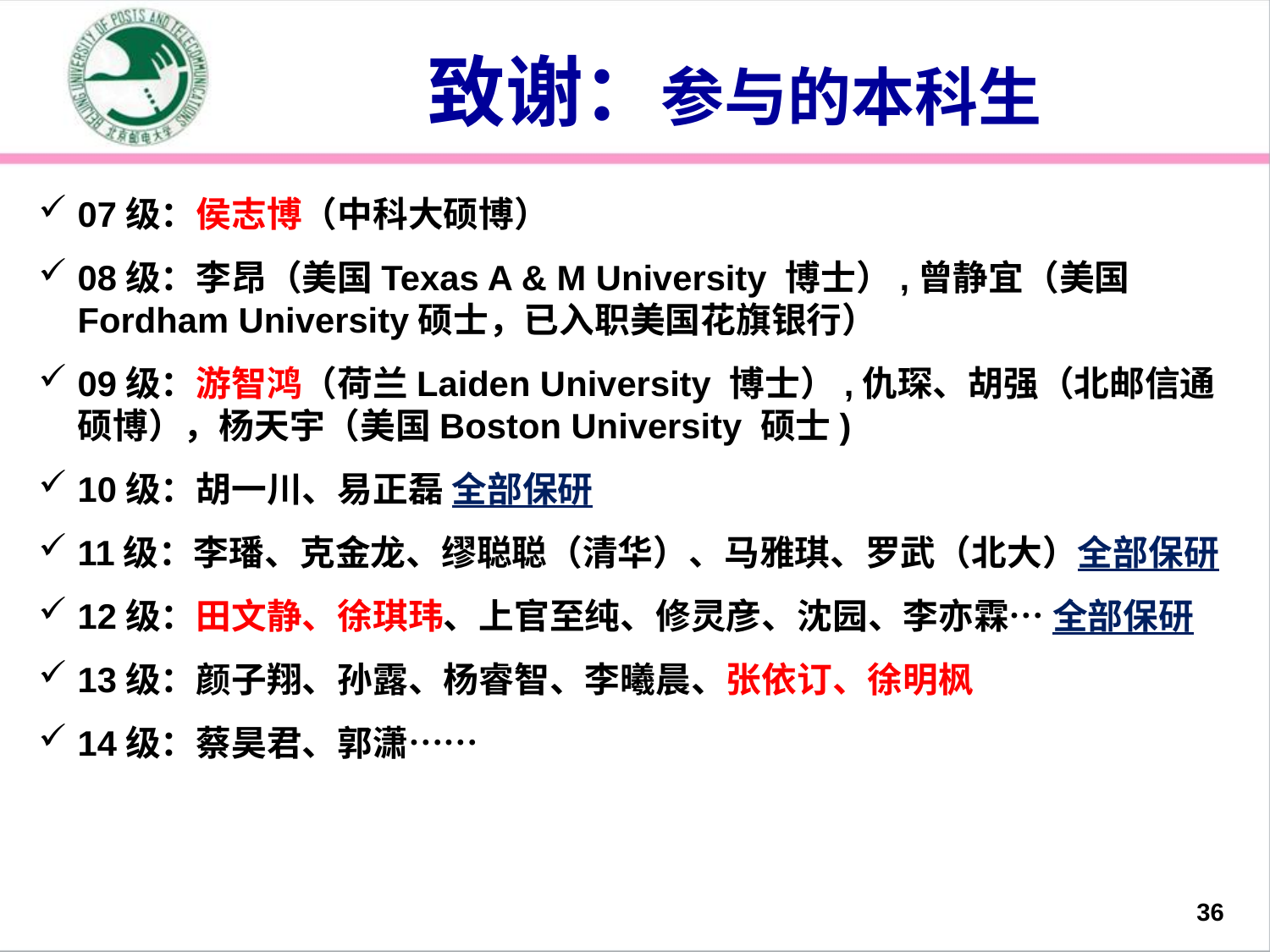

# 致谢：参与的本科生
07级：侯志博（中科大硕博）
08级：李昂（美国Texas A & M University 博士）,曾静宜（美国Fordham University硕士，已入职美国花旗银行）
09级：游智鸿（荷兰Laiden University 博士）,仇琛、胡强（北邮信通硕博），杨天宇（美国Boston University 硕士)
10级：胡一川、易正磊 全部保研
11级：李璠、克金龙、缪聪聪（清华）、马雅琪、罗武（北大）全部保研
12级：田文静、徐琪玮、上官至纯、修灵彦、沈园、李亦霖… 全部保研
13级：颜子翔、孙露、杨睿智、李曦晨、张依订、徐明枫
14级：蔡昊君、郭潇……

36